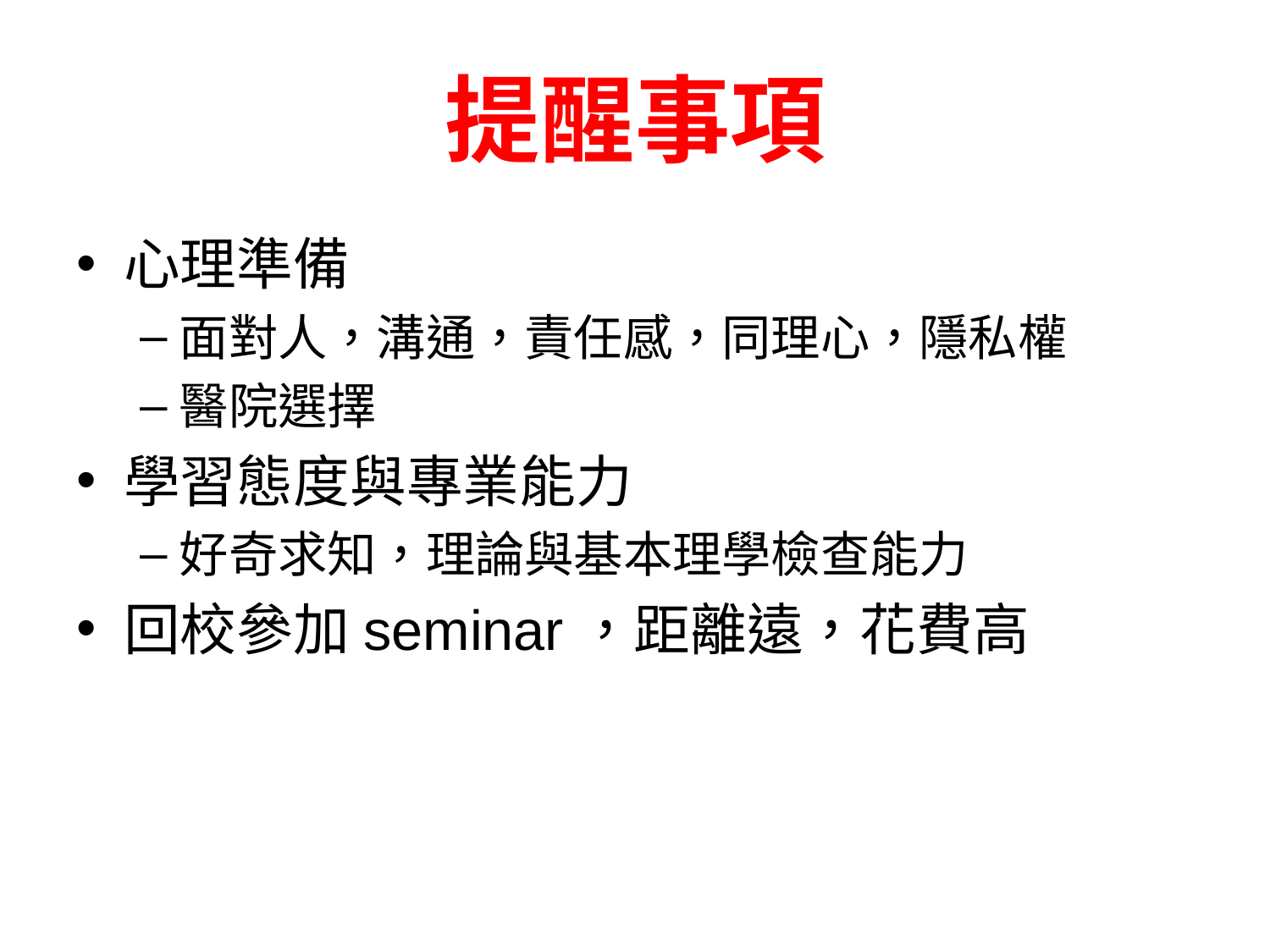

# 提醒事項
心理準備
面對人，溝通，責任感，同理心，隱私權
醫院選擇
學習態度與專業能力
好奇求知，理論與基本理學檢查能力
回校參加seminar，距離遠，花費高